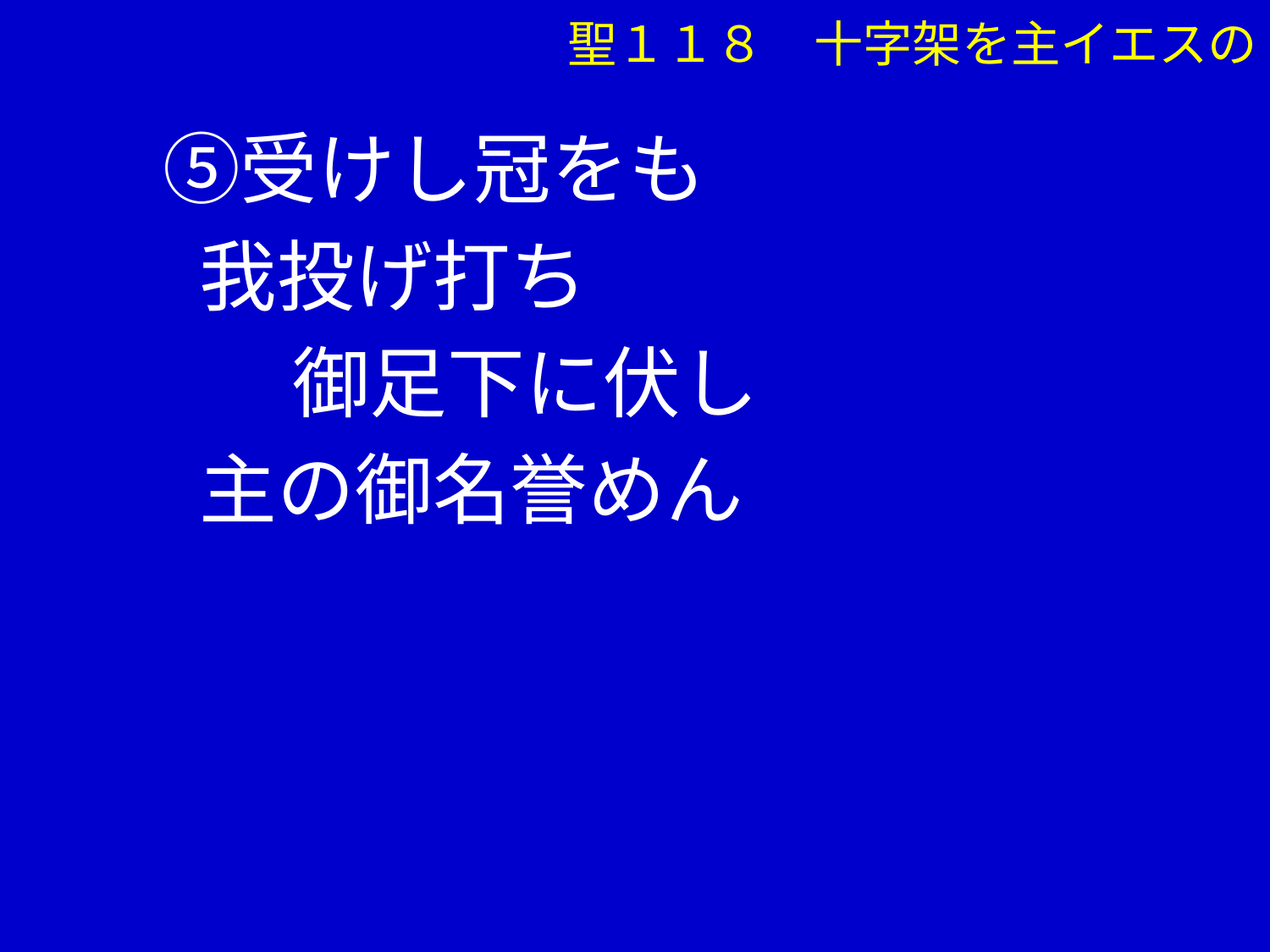

聖１１８　十字架を主イエスの
　　⑤受けし冠をも
          我投げ打ち
　　　   御足下に伏し
          主の御名誉めん